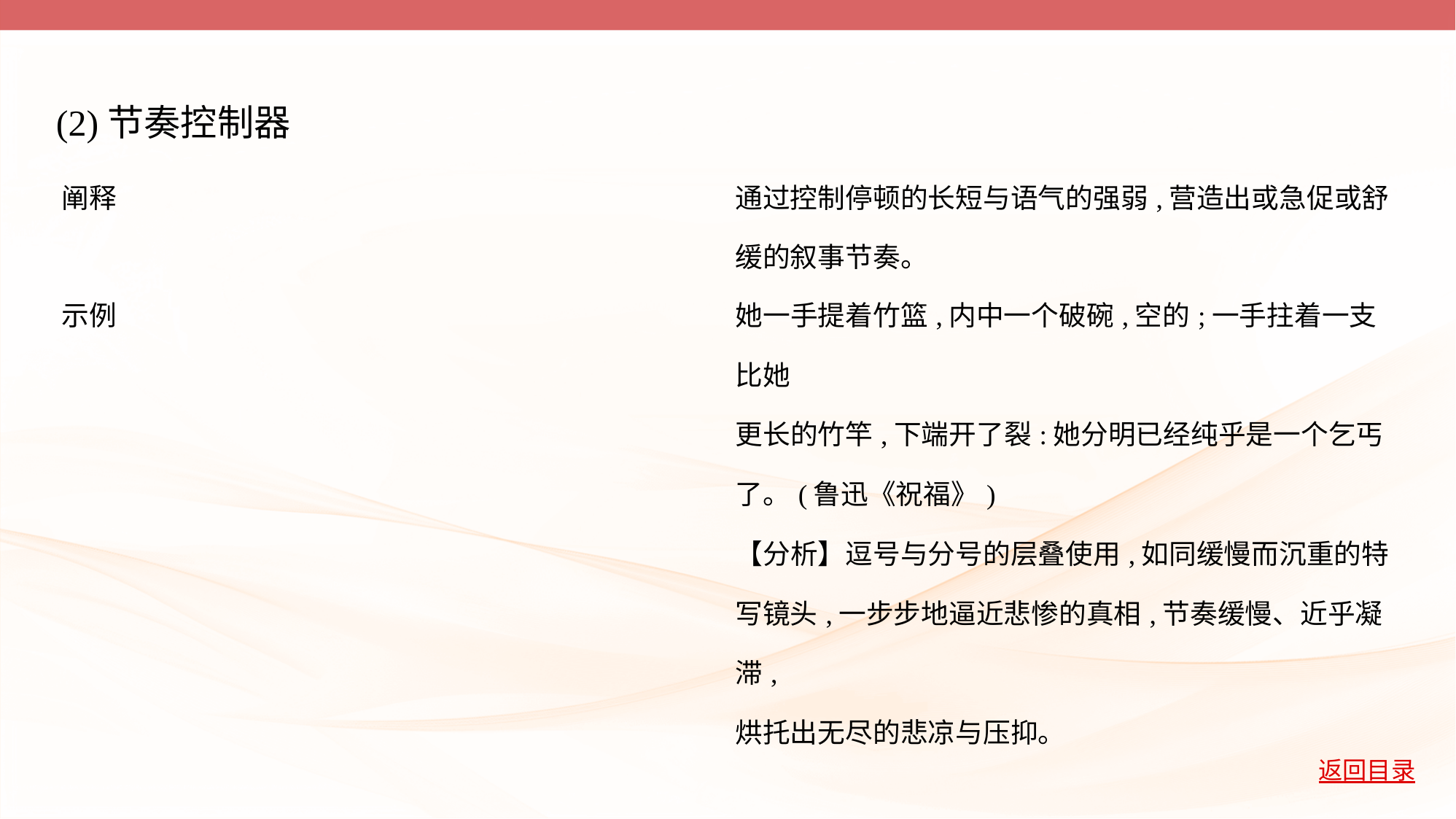

(2)节奏控制器
| 阐释 | 通过控制停顿的长短与语气的强弱,营造出或急促或舒 缓的叙事节奏。 |
| --- | --- |
| 示例 | 她一手提着竹篮,内中一个破碗,空的;一手拄着一支比她 更长的竹竿,下端开了裂:她分明已经纯乎是一个乞丐 了。(鲁迅《祝福》) 【分析】逗号与分号的层叠使用,如同缓慢而沉重的特 写镜头,一步步地逼近悲惨的真相,节奏缓慢、近乎凝滞, 烘托出无尽的悲凉与压抑。 |